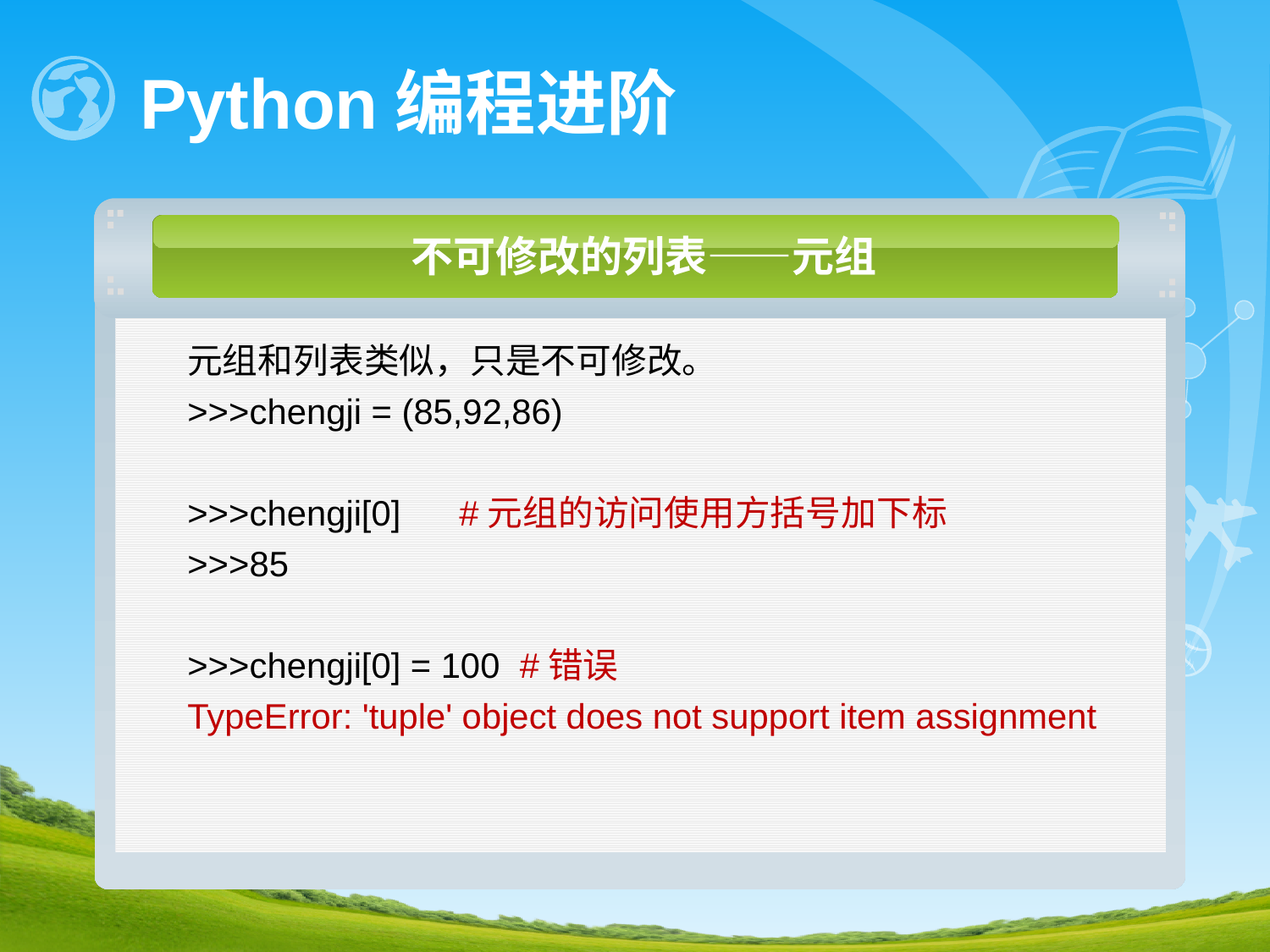

# Python编程进阶

不可修改的列表——元组

元组和列表类似，只是不可修改。
>>>chengji = (85,92,86)

>>>chengji[0]      #元组的访问使用方括号加下标
>>>85

>>>chengji[0] = 100  #错误
TypeError: 'tuple' object does not support item assignment